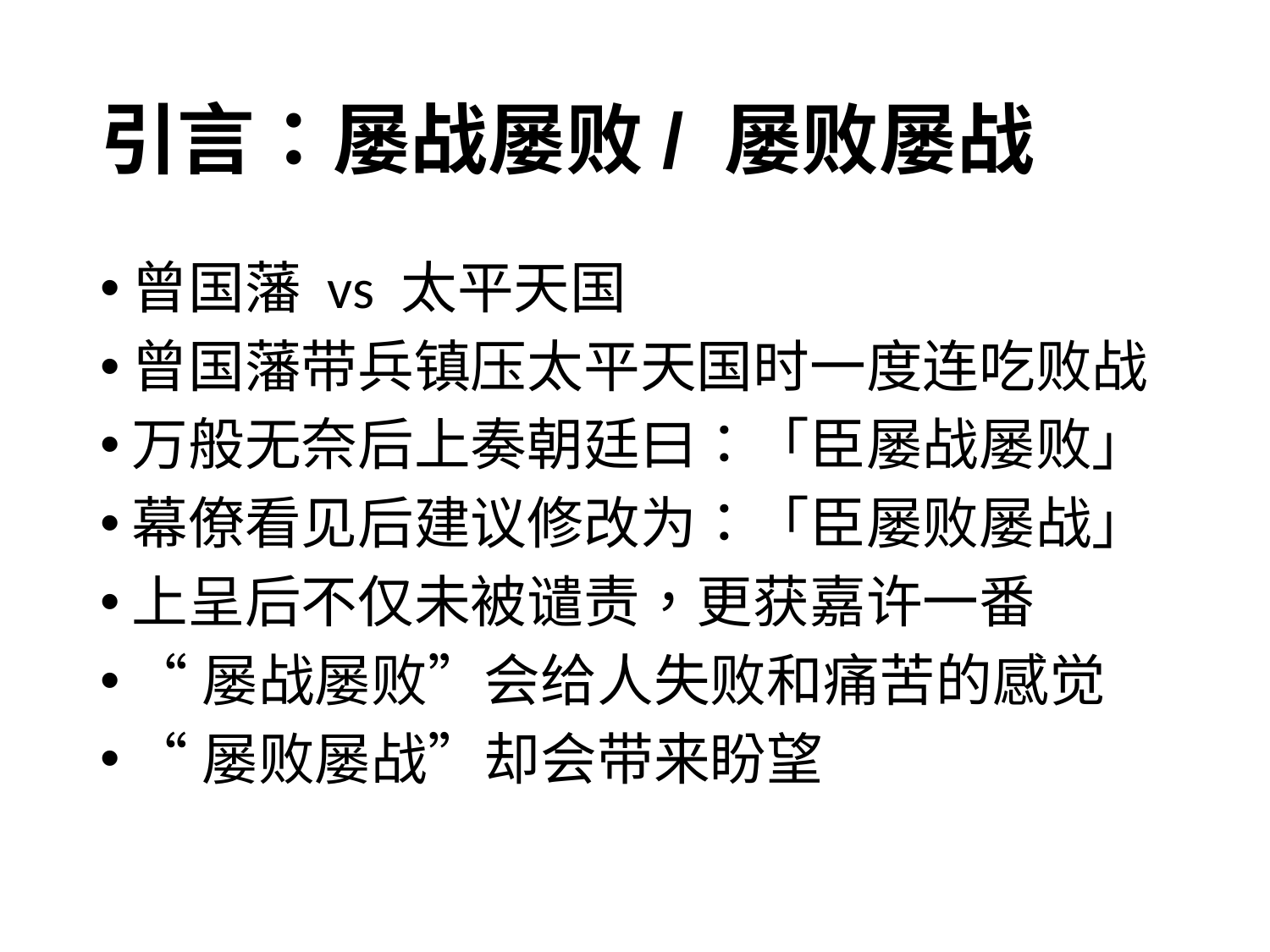

# 引言：屡战屡败/ 屡败屡战
曾国藩 vs 太平天国
曾国藩带兵镇压太平天国时一度连吃败战
万般无奈后上奏朝廷曰：「臣屡战屡败」
幕僚看见后建议修改为：「臣屡败屡战」
上呈后不仅未被谴责，更获嘉许一番
“屡战屡败”会给人失败和痛苦的感觉
“屡败屡战”却会带来盼望